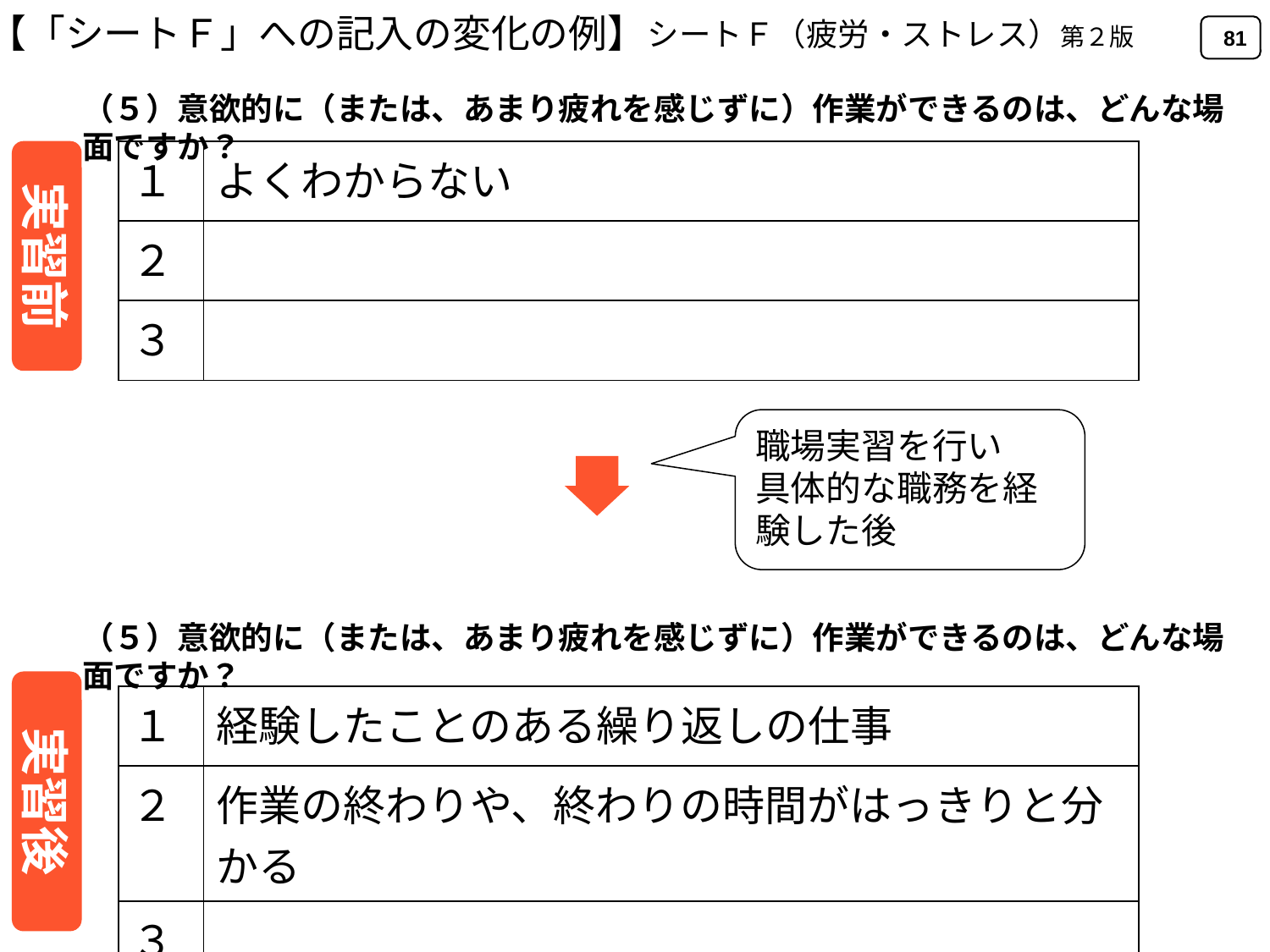

【「シートＦ」への記入の変化の例】
シートＦ（疲労・ストレス）第２版
81

（５）意欲的に（または、あまり疲れを感じずに）作業ができるのは、どんな場面ですか？
実習前
| １ | よくわからない |
| --- | --- |
| ２ |  |
| ３ |  |
職場実習を行い
具体的な職務を経験した後

（５）意欲的に（または、あまり疲れを感じずに）作業ができるのは、どんな場面ですか？
実習後
| １ | 経験したことのある繰り返しの仕事 |
| --- | --- |
| ２ | 作業の終わりや、終わりの時間がはっきりと分かる |
| ３ |  |